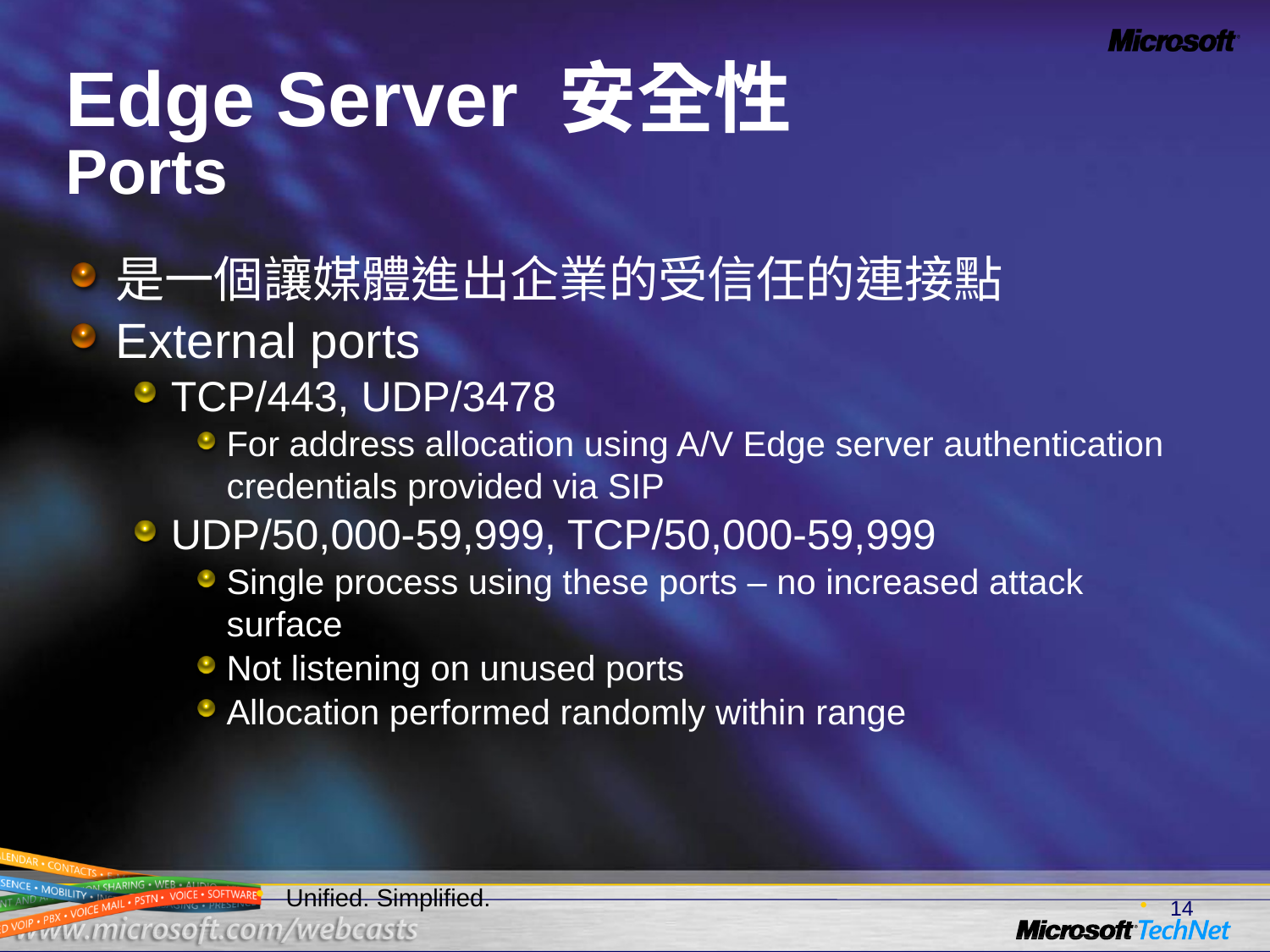

# Edge Server 安全性 Ports
是一個讓媒體進出企業的受信任的連接點
External ports
TCP/443, UDP/3478
For address allocation using A/V Edge server authentication credentials provided via SIP
UDP/50,000-59,999, TCP/50,000-59,999
Single process using these ports – no increased attack surface
Not listening on unused ports
Allocation performed randomly within range
14